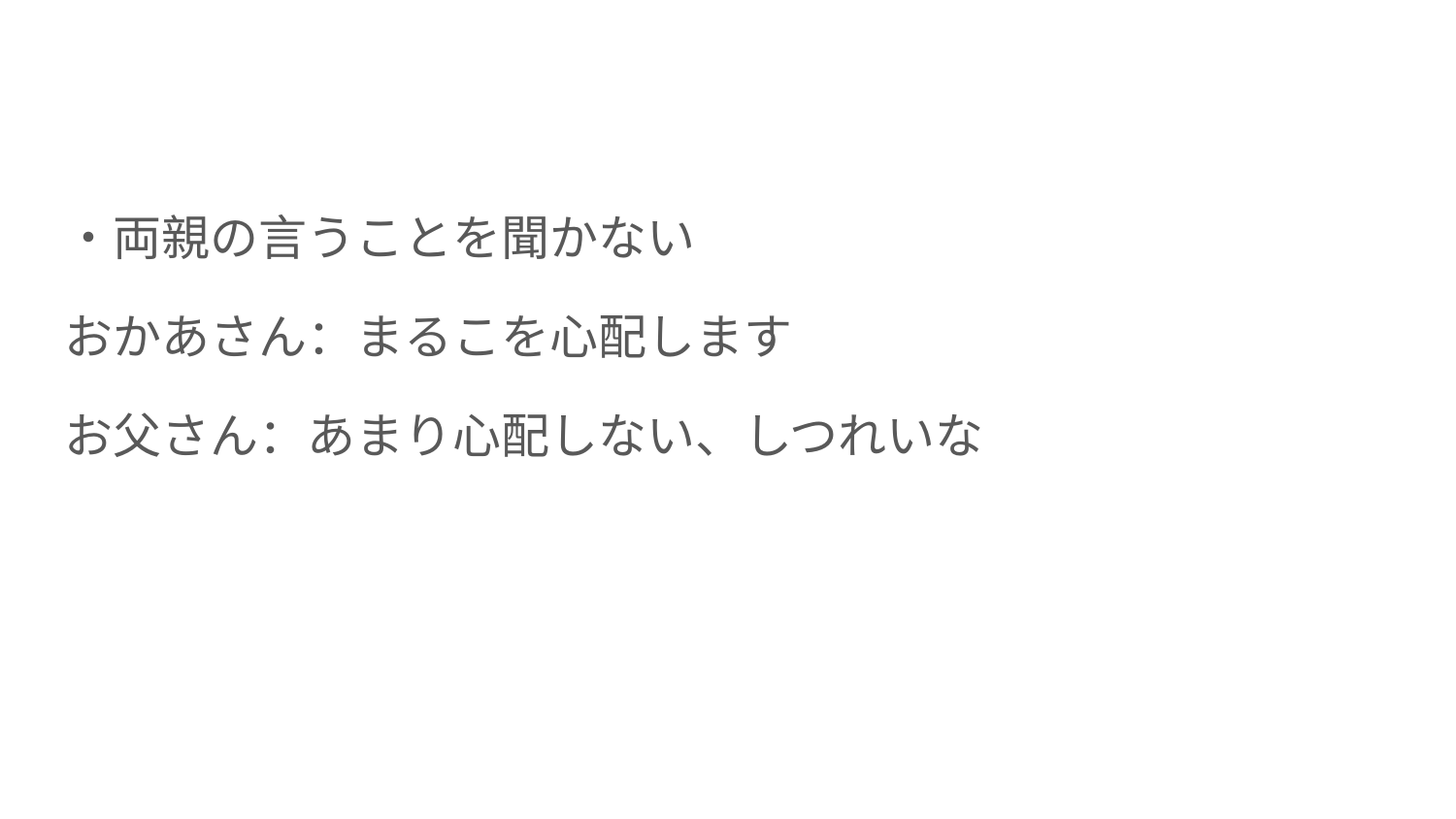

#
・両親の言うことを聞かない
おかあさん：まるこを心配します
お父さん：あまり心配しない、しつれいな